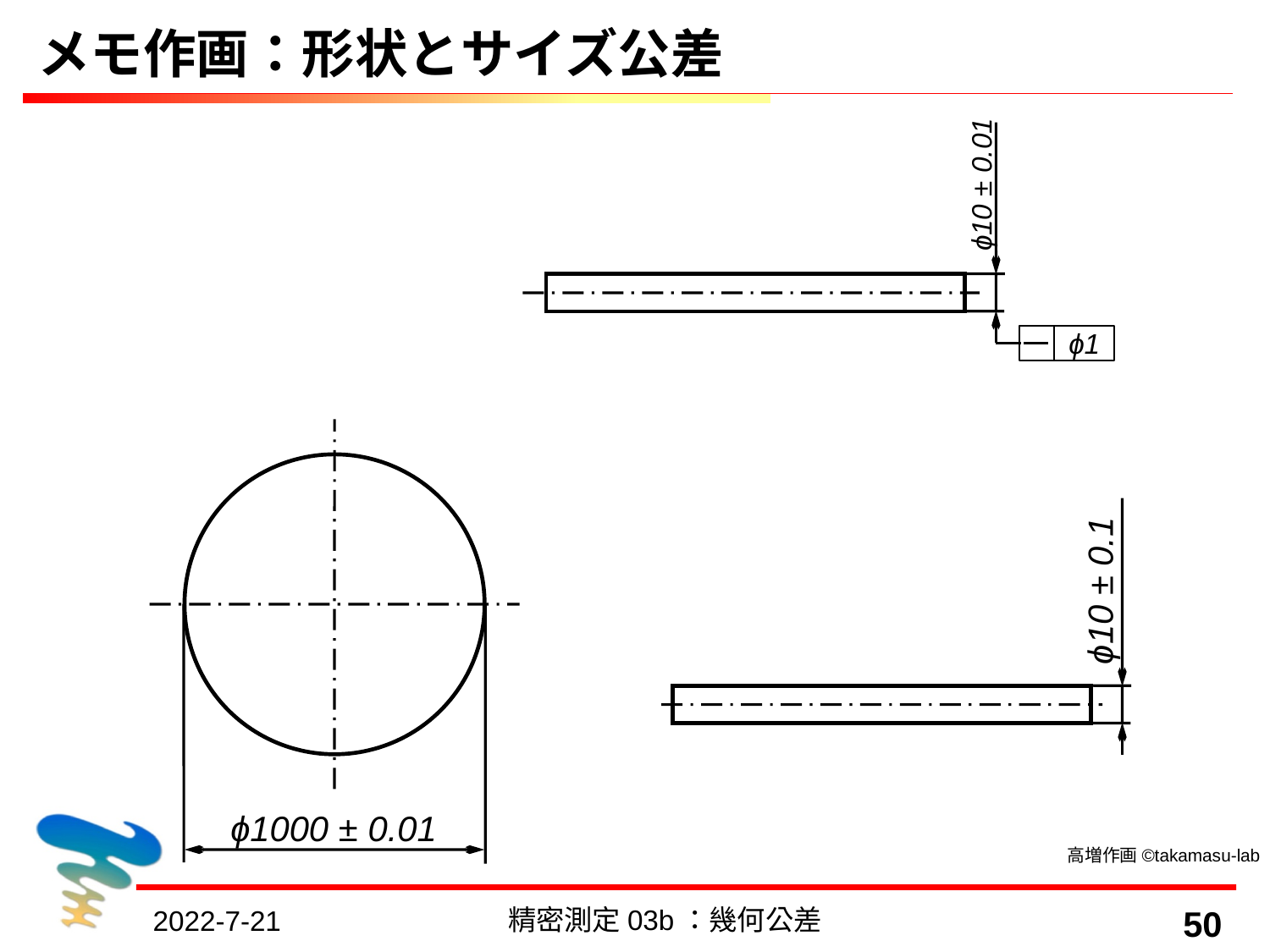

# メモ作画：形状とサイズ公差

ϕ10 ± 0.01

ϕ1

ϕ1000 ± 0.01

ϕ10 ± 0.1

高増作画©takamasu-lab
精密測定03b：幾何公差
50
2022-7-21